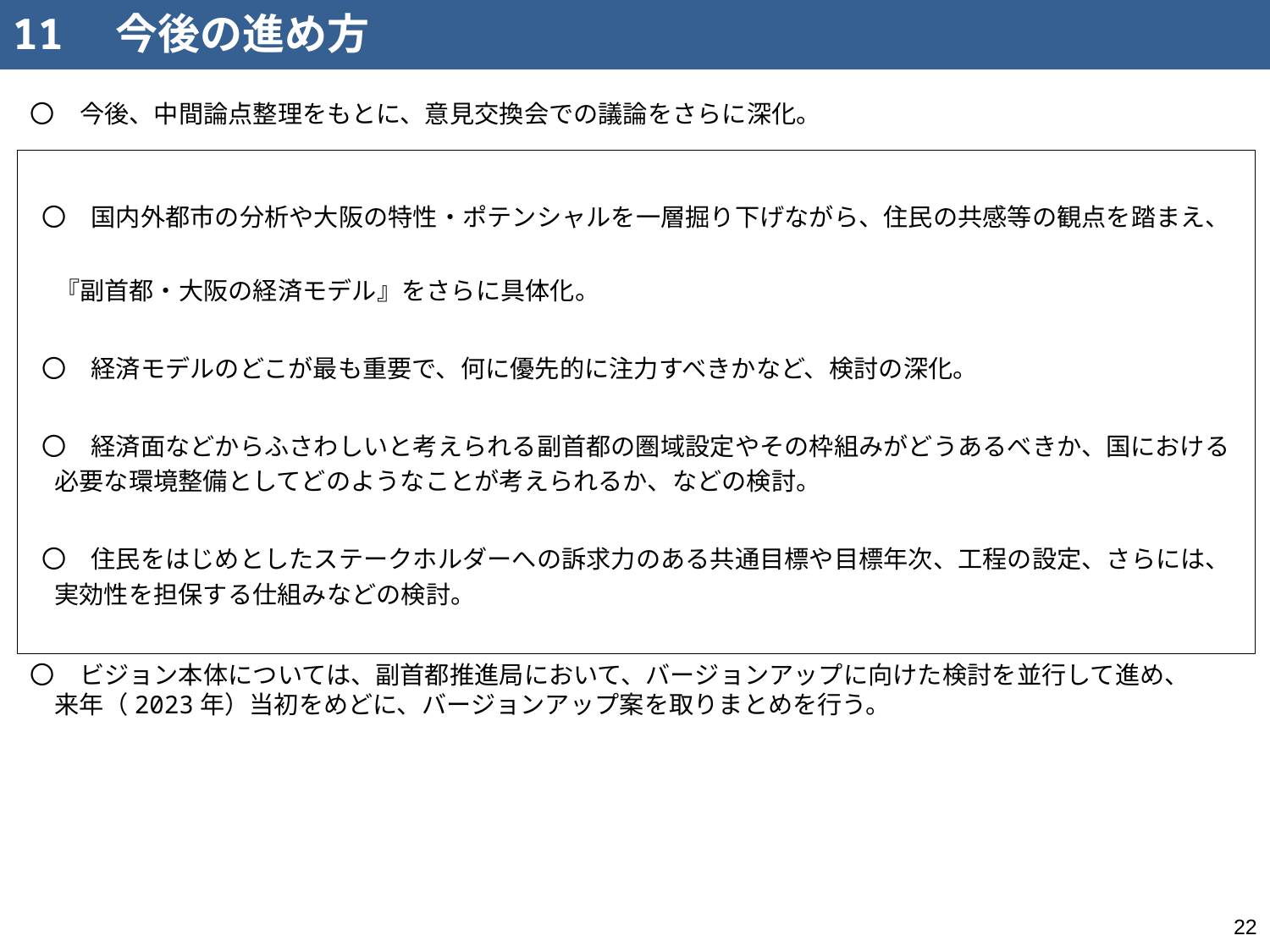

11　今後の進め方
〇　今後、中間論点整理をもとに、意見交換会での議論をさらに深化。

 〇　国内外都市の分析や大阪の特性・ポテンシャルを一層掘り下げながら、住民の共感等の観点を踏まえ、
　『副首都・大阪の経済モデル』をさらに具体化。

 〇　経済モデルのどこが最も重要で、何に優先的に注力すべきかなど、検討の深化。

 〇　経済面などからふさわしいと考えられる副首都の圏域設定やその枠組みがどうあるべきか、国における必要な環境整備としてどのようなことが考えられるか、などの検討。

 〇　住民をはじめとしたステークホルダーへの訴求力のある共通目標や目標年次、工程の設定、さらには、実効性を担保する仕組みなどの検討。

〇　ビジョン本体については、副首都推進局において、バージョンアップに向けた検討を並行して進め、来年（2023年）当初をめどに、バージョンアップ案を取りまとめを行う。
22